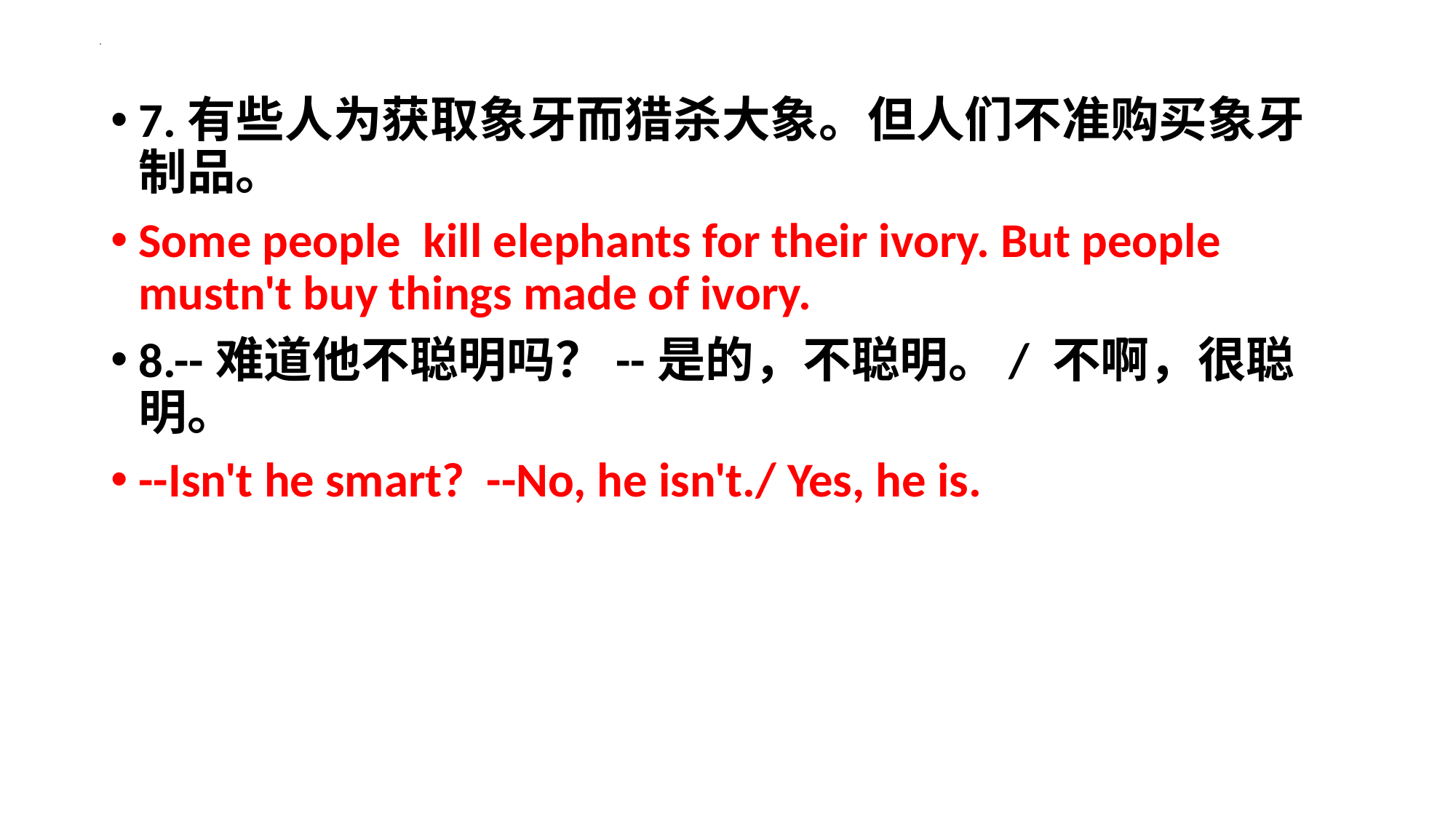

7.有些人为获取象牙而猎杀大象。但人们不准购买象牙制品。
Some people  kill elephants for their ivory. But people mustn't buy things made of ivory.
8.--难道他不聪明吗？--是的，不聪明。/ 不啊，很聪明。
--Isn't he smart?  --No, he isn't./ Yes, he is.